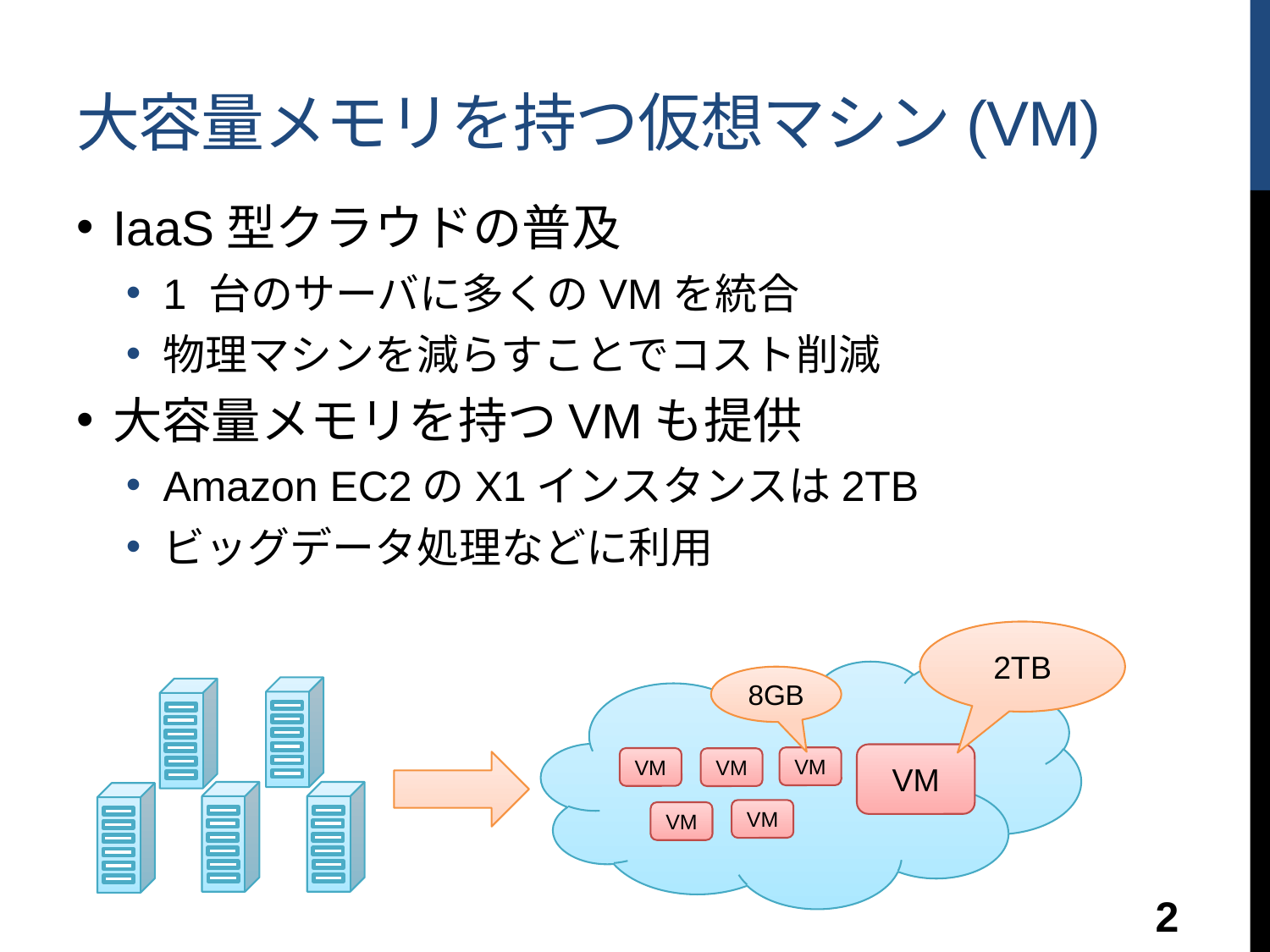

# 大容量メモリを持つ仮想マシン(VM)
IaaS型クラウドの普及
1 台のサーバに多くのVMを統合
物理マシンを減らすことでコスト削減
大容量メモリを持つVMも提供
Amazon EC2のX1インスタンスは2TB
ビッグデータ処理などに利用
2TB

8GB

VM
VM
VM
VM

VM
VM
2